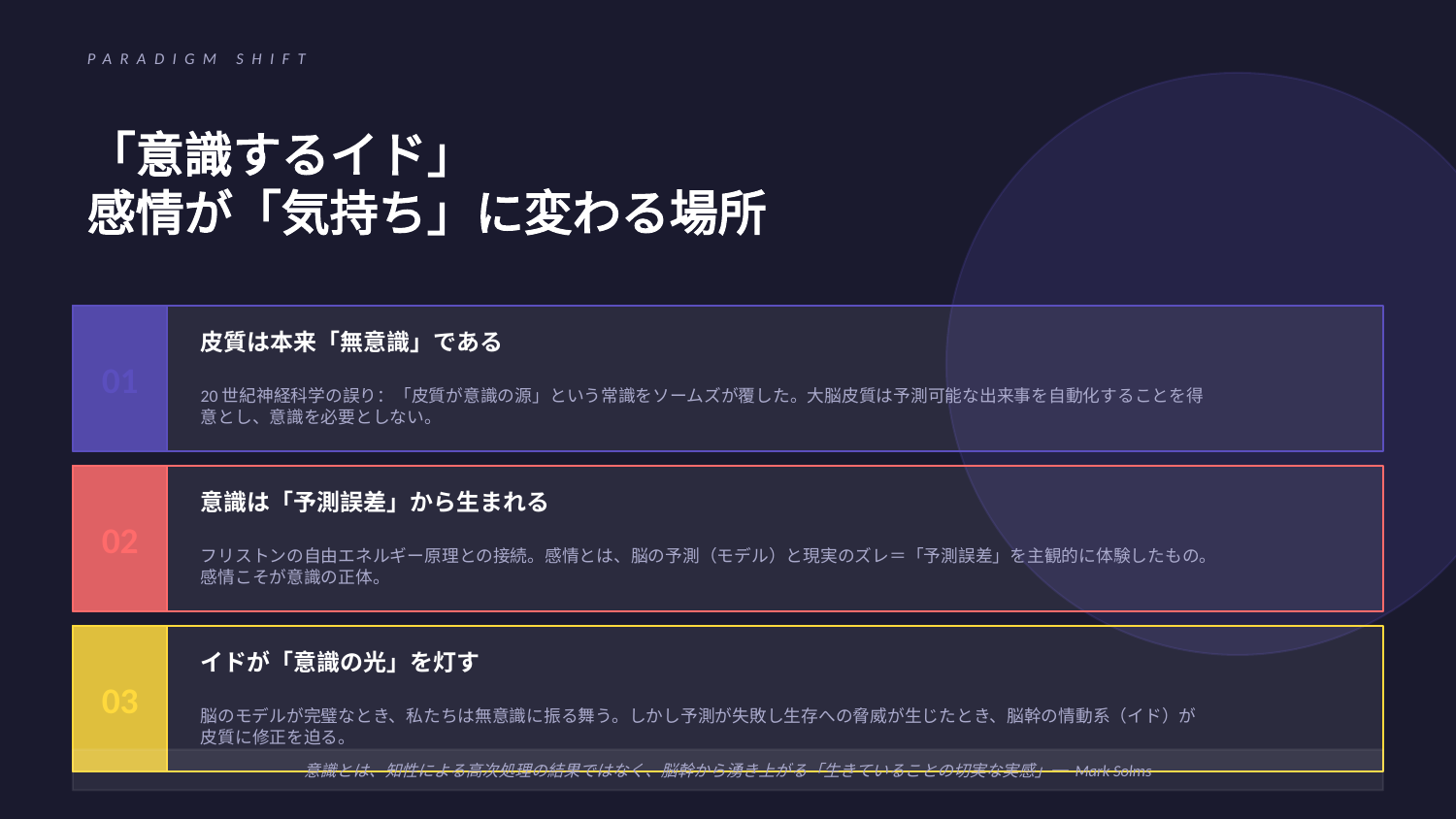

PARADIGM SHIFT

「意識するイド」
感情が「気持ち」に変わる場所

01
皮質は本来「無意識」である
20世紀神経科学の誤り：「皮質が意識の源」という常識をソームズが覆した。大脳皮質は予測可能な出来事を自動化することを得意とし、意識を必要としない。

02
意識は「予測誤差」から生まれる
フリストンの自由エネルギー原理との接続。感情とは、脳の予測（モデル）と現実のズレ＝「予測誤差」を主観的に体験したもの。感情こそが意識の正体。

03
イドが「意識の光」を灯す
脳のモデルが完璧なとき、私たちは無意識に振る舞う。しかし予測が失敗し生存への脅威が生じたとき、脳幹の情動系（イド）が皮質に修正を迫る。

意識とは、知性による高次処理の結果ではなく、脳幹から湧き上がる「生きていることの切実な実感」─ Mark Solms